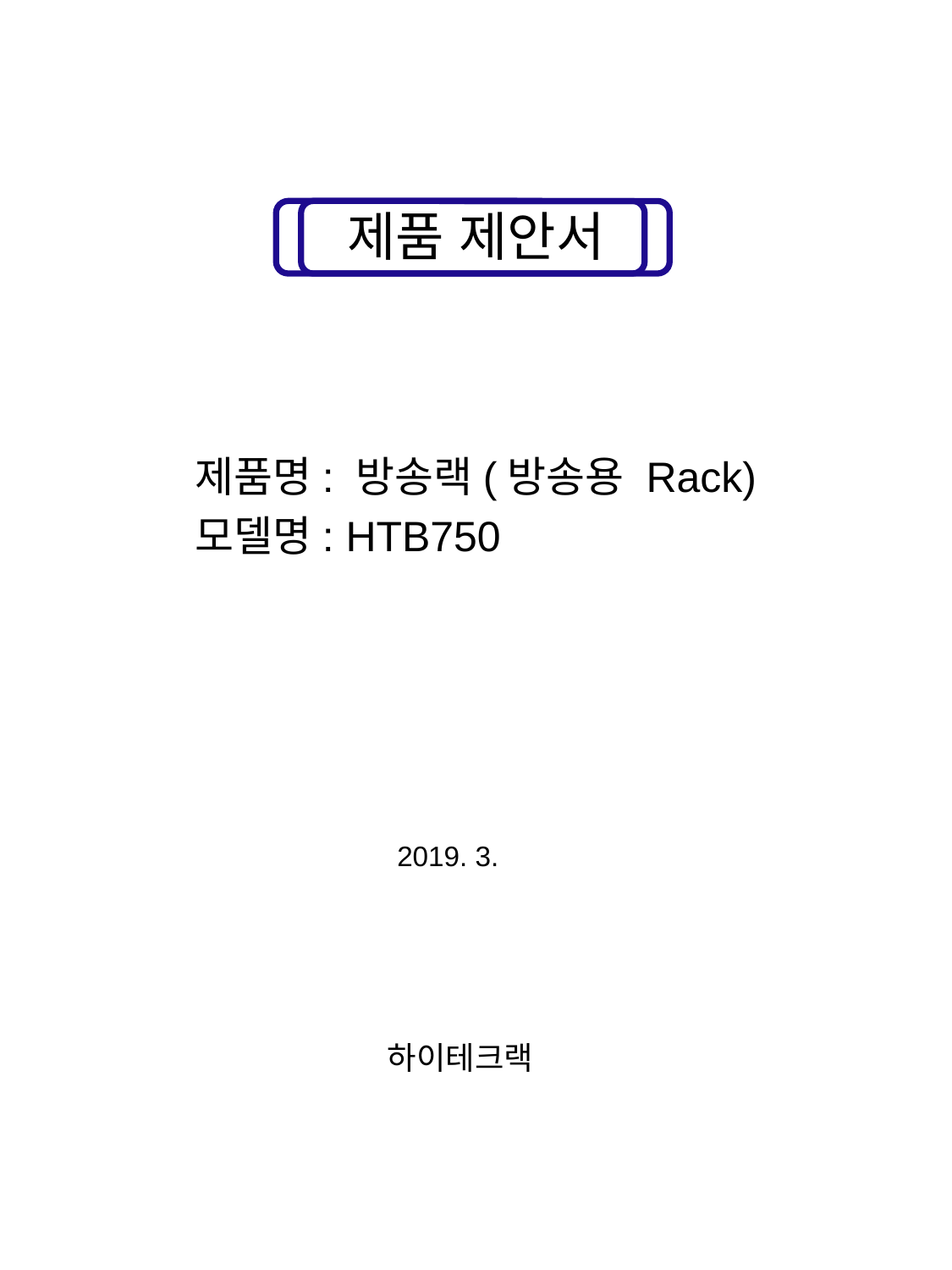

제품 제안서

제품명: 방송랙(방송용 Rack)
모델명: HTB750
2019. 3.
하이테크랙